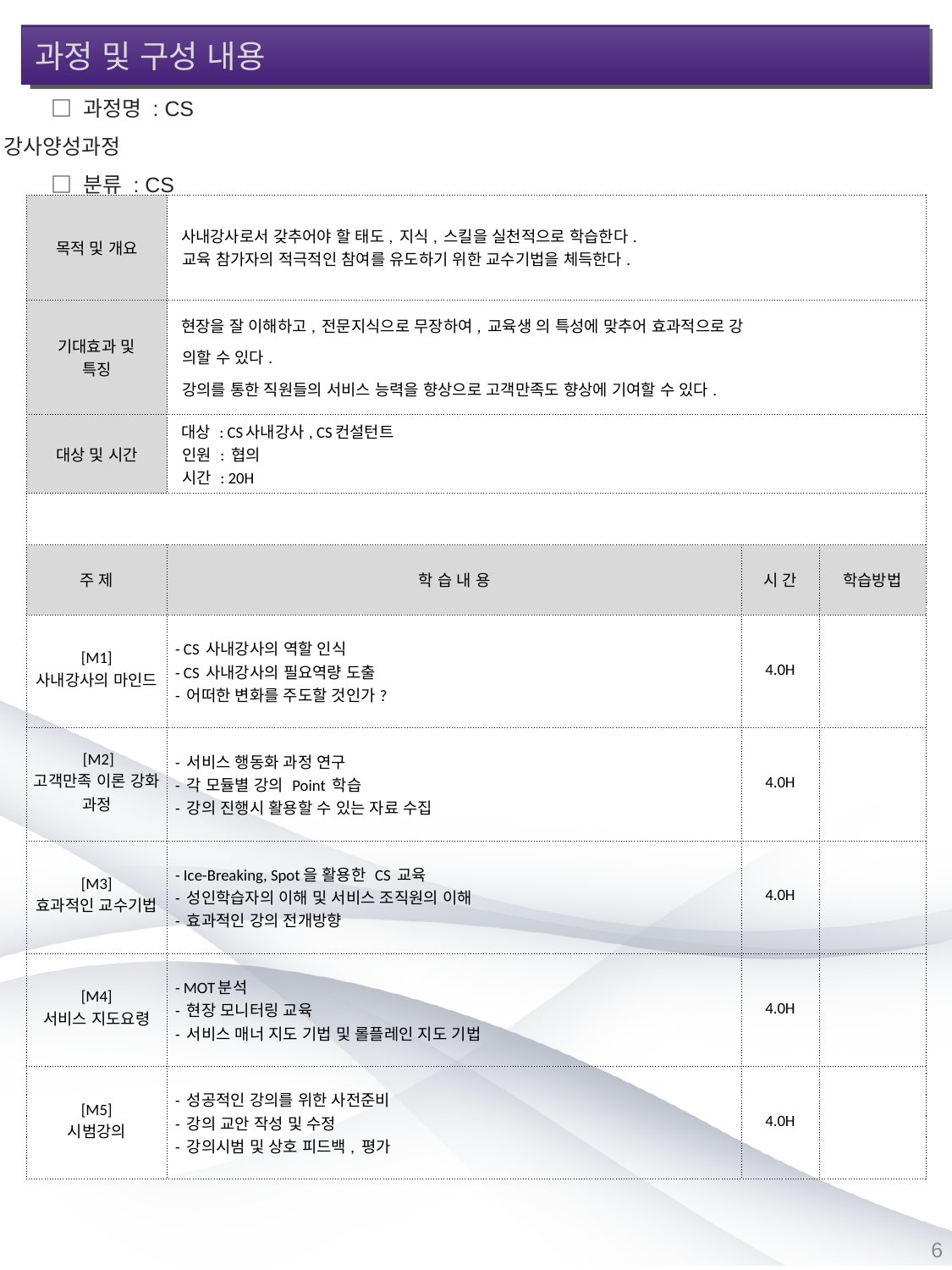

과정 및 구성 내용
□ 과정명 : CS강사양성과정
□ 분류 : CS
| 목적 및 개요 | 사내강사로서 갖추어야 할 태도, 지식, 스킬을 실천적으로 학습한다. 교육 참가자의 적극적인 참여를 유도하기 위한 교수기법을 체득한다. |  |  |
| --- | --- | --- | --- |
| 기대효과 및 특징 | 현장을 잘 이해하고, 전문지식으로 무장하여, 교육생 의 특성에 맞추어 효과적으로 강 의할 수 있다. 강의를 통한 직원들의 서비스 능력을 향상으로 고객만족도 향상에 기여할 수 있다. |  |  |
| 대상 및 시간 | 대상 : CS사내강사, CS컨설턴트 인원 : 협의 시간 : 20H |  |  |
|  |  |  |  |
| 주 제 | 학 습 내 용 | 시 간 | 학습방법 |
| [M1] 사내강사의 마인드 | - CS 사내강사의 역할 인식 - CS 사내강사의 필요역량 도출 - 어떠한 변화를 주도할 것인가? | 4.0H |  |
| [M2] 고객만족 이론 강화 과정 | - 서비스 행동화 과정 연구 - 각 모듈별 강의 Point 학습 - 강의 진행시 활용할 수 있는 자료 수집 | 4.0H |  |
| [M3] 효과적인 교수기법 | - Ice-Breaking, Spot을 활용한 CS 교육 - 성인학습자의 이해 및 서비스 조직원의 이해 - 효과적인 강의 전개방향 | 4.0H |  |
| [M4] 서비스 지도요령 | - MOT분석 - 현장 모니터링 교육 - 서비스 매너 지도 기법 및 롤플레인 지도 기법 | 4.0H |  |
| [M5] 시범강의 | - 성공적인 강의를 위한 사전준비 - 강의 교안 작성 및 수정 - 강의시범 및 상호 피드백, 평가 | 4.0H |  |
6